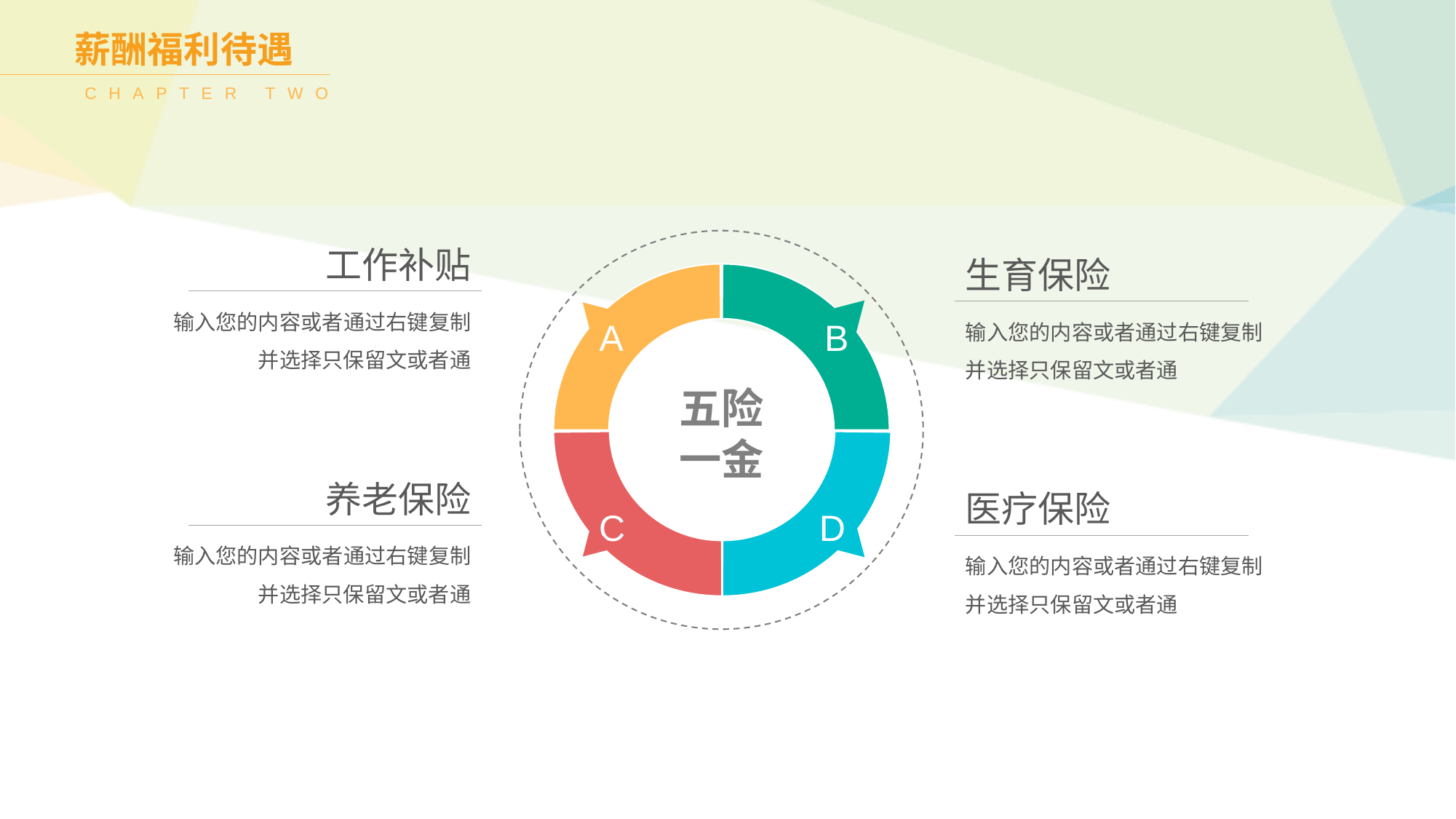

薪酬福利待遇
CHAPTER TWO

A
 B
C
D

五险
一金

工作补贴
生育保险
输入您的内容或者通过右键复制并选择只保留文或者通
输入您的内容或者通过右键复制并选择只保留文或者通
养老保险
医疗保险
输入您的内容或者通过右键复制并选择只保留文或者通
输入您的内容或者通过右键复制并选择只保留文或者通